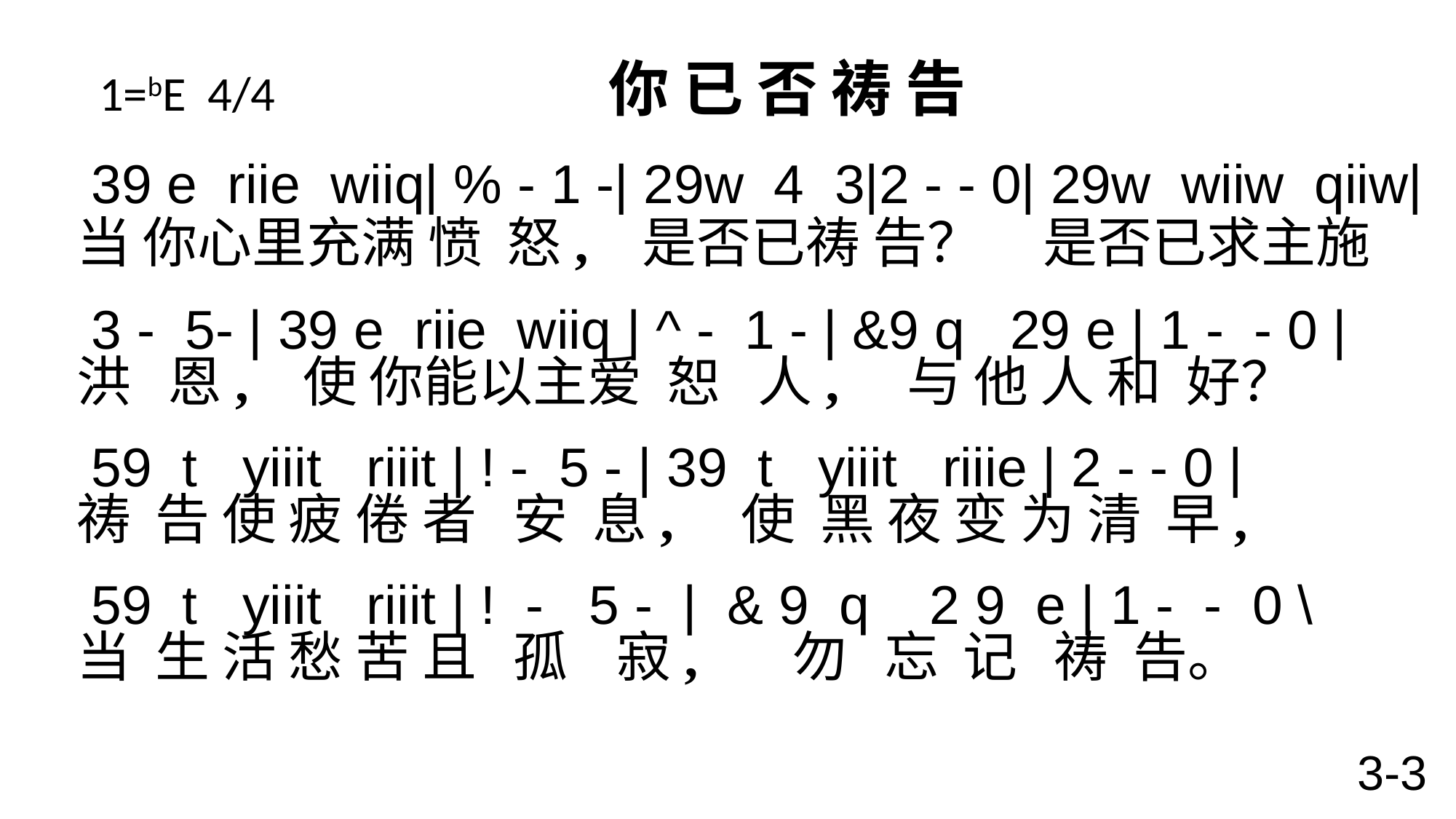

# 1=bE  4/4                            你 已 否 祷 告
 39 e  riie  wiiq| % - 1 -| 29w  4  3|2 - - 0| 29w  wiiw  qiiw|
当 你心里充满 愤  怒,   是否已祷 告？     是否已求主施
3 -  5- | 39 e  riie  wiiq | ^ -  1 - | &9 q   29 e | 1 -  - 0 |
洪   恩,   使 你能以主爱  恕   人,    与 他 人 和  好？
59  t   yiiit   riiit | ! -  5 - | 39  t   yiiit   riiie | 2 - - 0 |
祷  告 使 疲 倦 者   安  息,    使  黑 夜 变 为 清  早,
59  t   yiiit   riiit | !  -   5 -  |  & 9  q    2 9  e | 1 -  -  0 \
当  生 活 愁 苦 且   孤    寂,      勿   忘  记   祷  告。
3-3